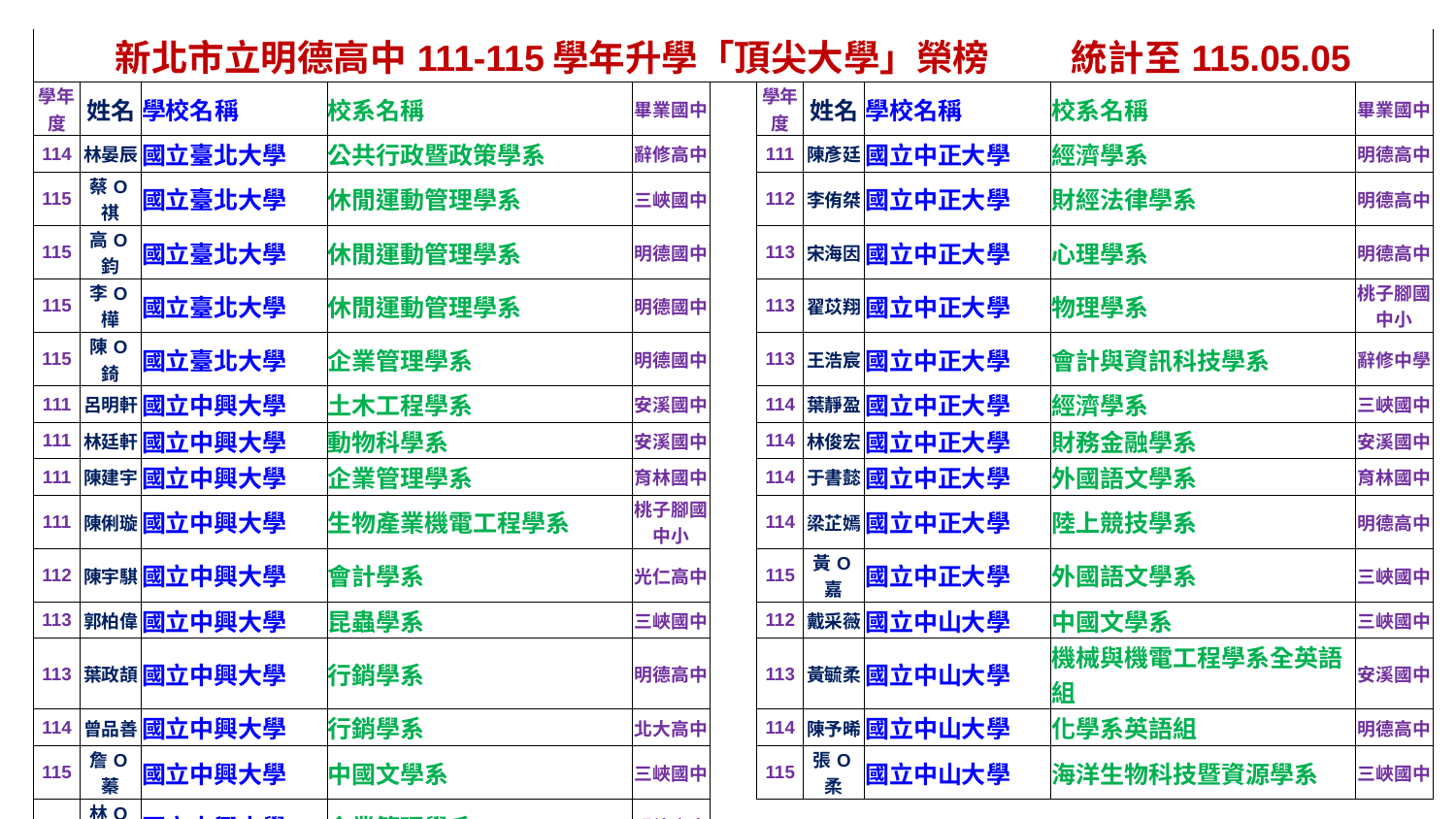

| 新北市立明德高中111-115學年升學「頂尖大學」榮榜 統計至115.05.05 |  |  |  |  |  |  |  |  |  |  |
| --- | --- | --- | --- | --- | --- | --- | --- | --- | --- | --- |
| 學年度 | 姓名 | 學校名稱 | 校系名稱 | 畢業國中 |  | 學年度 | 姓名 | 學校名稱 | 校系名稱 | 畢業國中 |
| 114 | 林晏辰 | 國立臺北大學 | 公共行政暨政策學系 | 辭修高中 |  | 111 | 陳彥廷 | 國立中正大學 | 經濟學系 | 明德高中 |
| 115 | 蔡O祺 | 國立臺北大學 | 休閒運動管理學系 | 三峽國中 |  | 112 | 李侑桀 | 國立中正大學 | 財經法律學系 | 明德高中 |
| 115 | 高O鈞 | 國立臺北大學 | 休閒運動管理學系 | 明德國中 |  | 113 | 宋海因 | 國立中正大學 | 心理學系 | 明德高中 |
| 115 | 李O樺 | 國立臺北大學 | 休閒運動管理學系 | 明德國中 |  | 113 | 翟苡翔 | 國立中正大學 | 物理學系 | 桃子腳國中小 |
| 115 | 陳O錡 | 國立臺北大學 | 企業管理學系 | 明德國中 |  | 113 | 王浩宸 | 國立中正大學 | 會計與資訊科技學系 | 辭修中學 |
| 111 | 呂明軒 | 國立中興大學 | 土木工程學系 | 安溪國中 |  | 114 | 葉靜盈 | 國立中正大學 | 經濟學系 | 三峽國中 |
| 111 | 林廷軒 | 國立中興大學 | 動物科學系 | 安溪國中 |  | 114 | 林俊宏 | 國立中正大學 | 財務金融學系 | 安溪國中 |
| 111 | 陳建宇 | 國立中興大學 | 企業管理學系 | 育林國中 |  | 114 | 于書懿 | 國立中正大學 | 外國語文學系 | 育林國中 |
| 111 | 陳俐璇 | 國立中興大學 | 生物產業機電工程學系 | 桃子腳國中小 |  | 114 | 梁芷嫣 | 國立中正大學 | 陸上競技學系 | 明德高中 |
| 112 | 陳宇騏 | 國立中興大學 | 會計學系 | 光仁高中 |  | 115 | 黃O嘉 | 國立中正大學 | 外國語文學系 | 三峽國中 |
| 113 | 郭柏偉 | 國立中興大學 | 昆蟲學系 | 三峽國中 |  | 112 | 戴采薇 | 國立中山大學 | 中國文學系 | 三峽國中 |
| 113 | 葉政頡 | 國立中興大學 | 行銷學系 | 明德高中 |  | 113 | 黃毓柔 | 國立中山大學 | 機械與機電工程學系全英語組 | 安溪國中 |
| 114 | 曾品善 | 國立中興大學 | 行銷學系 | 北大高中 |  | 114 | 陳予晞 | 國立中山大學 | 化學系英語組 | 明德高中 |
| 115 | 詹O蓁 | 國立中興大學 | 中國文學系 | 三峽國中 |  | 115 | 張O柔 | 國立中山大學 | 海洋生物科技暨資源學系 | 三峽國中 |
| 115 | 林O雅 | 國立中興大學 | 企業管理學系 | 明德高中 |  |  |  |  |  |  |
| 榮榜其他國立大學計292人、輔仁大學49人、淡江大學108人、東吳大學30人 明德高中全體親師生同賀 |  |  |  |  |  |  |  |  |  |  |